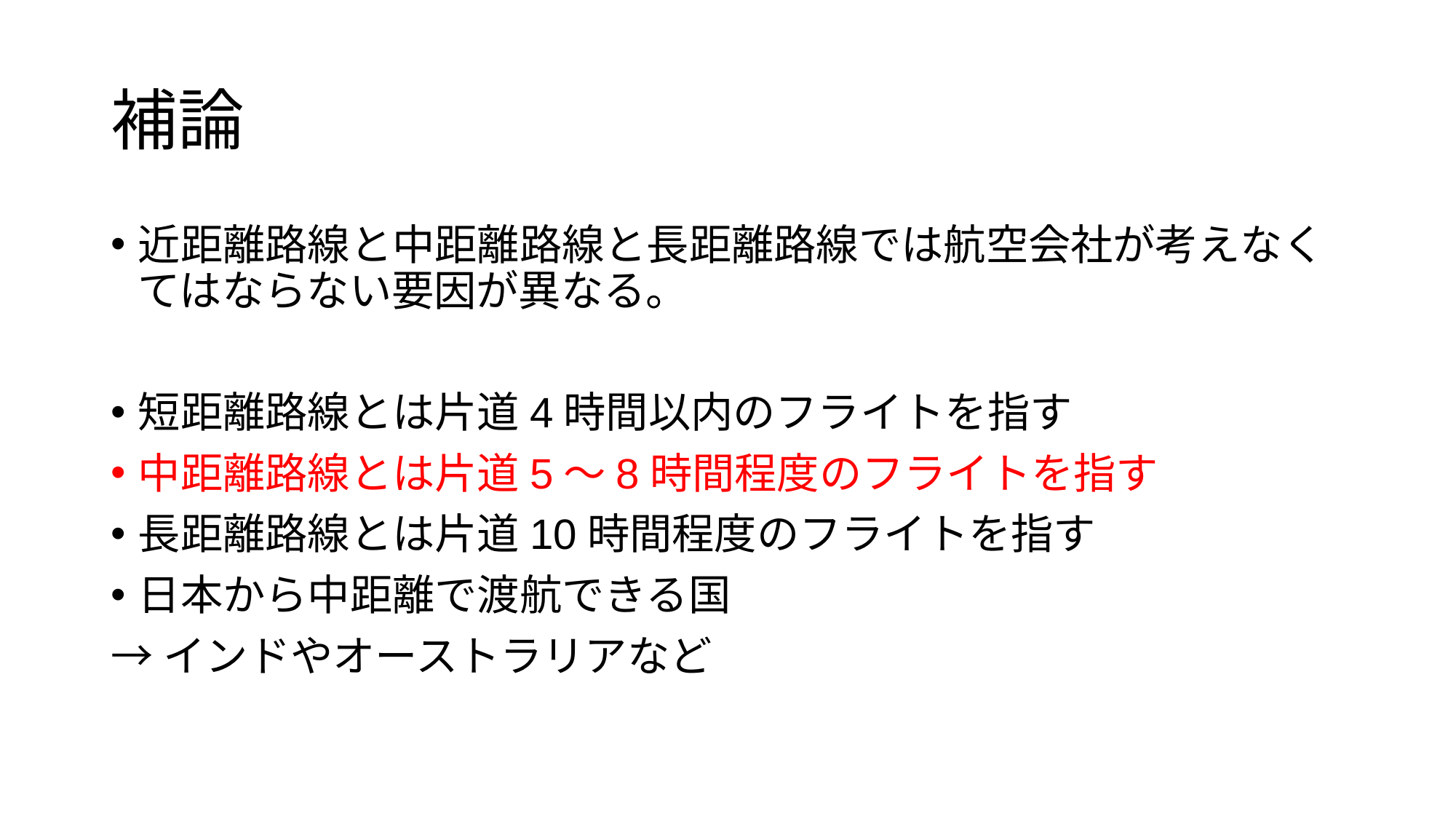

# 補論
近距離路線と中距離路線と長距離路線では航空会社が考えなくてはならない要因が異なる。

短距離路線とは片道4時間以内のフライトを指す
中距離路線とは片道5〜8時間程度のフライトを指す
長距離路線とは片道10時間程度のフライトを指す
日本から中距離で渡航できる国
→インドやオーストラリアなど